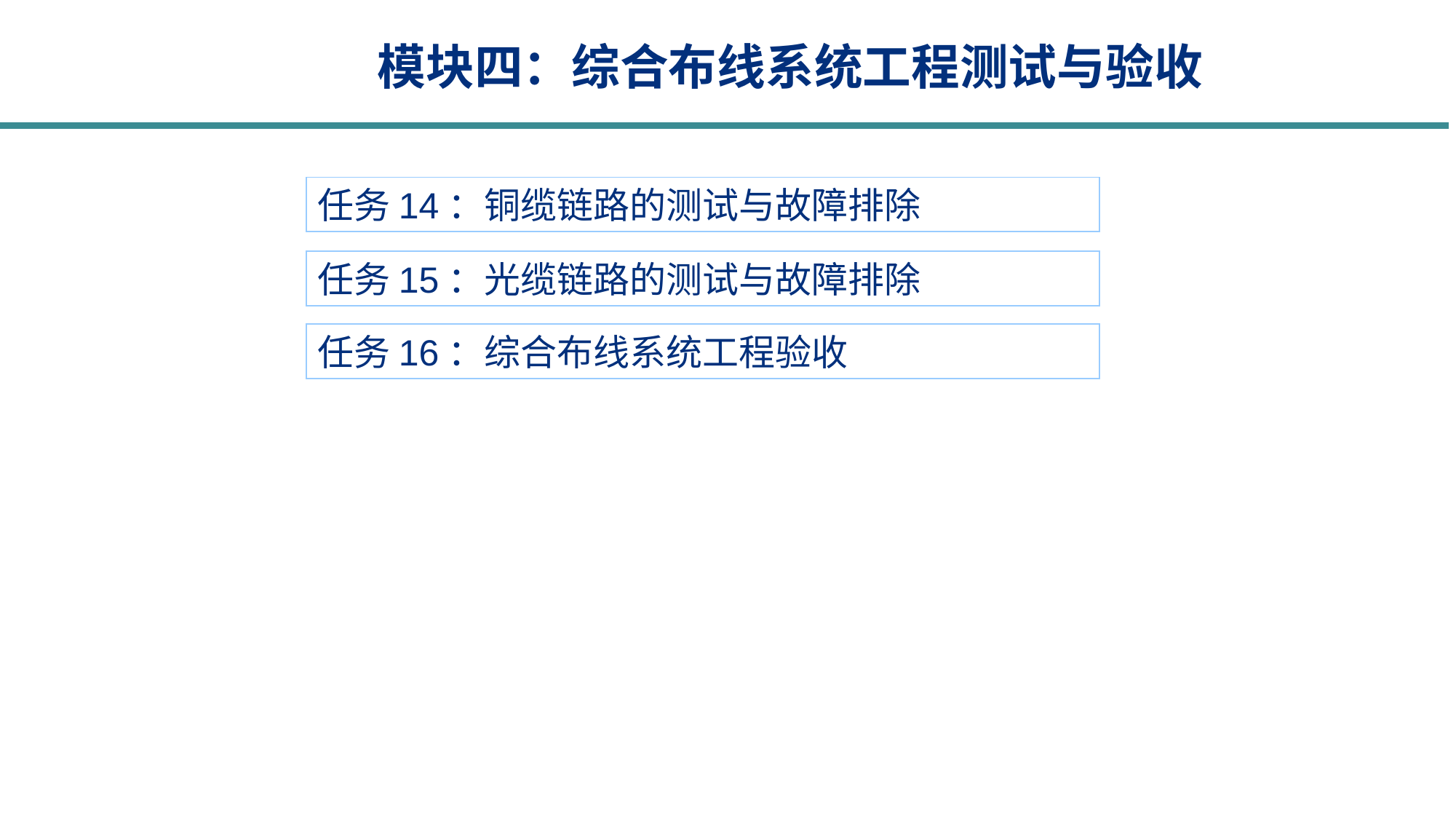

模块四：综合布线系统工程测试与验收
任务14：铜缆链路的测试与故障排除
任务15：光缆链路的测试与故障排除
任务16：综合布线系统工程验收